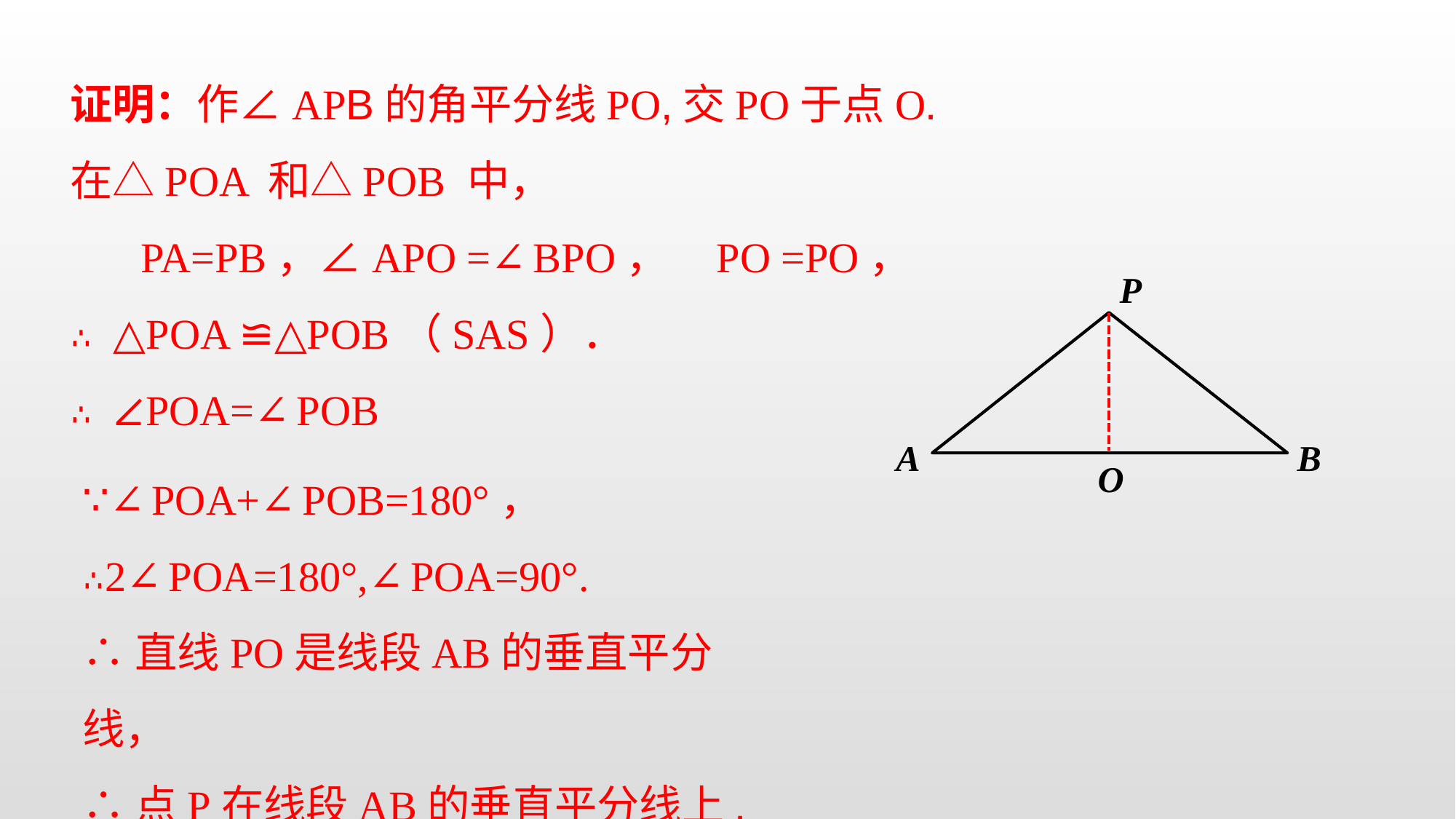

证明：作∠APB的角平分线PO,交PO于点O.
在△POA 和△POB 中，
      PA=PB，∠APO =∠BPO，    PO =PO，
∴  △POA ≌△POB（SAS）．
∴  ∠POA=∠POB
P

A
B
O
∵∠POA+∠POB=180°，
∴2∠POA=180°,∠POA=90°.
∴直线PO是线段AB的垂直平分线，
∴点P在线段AB的垂直平分线上.